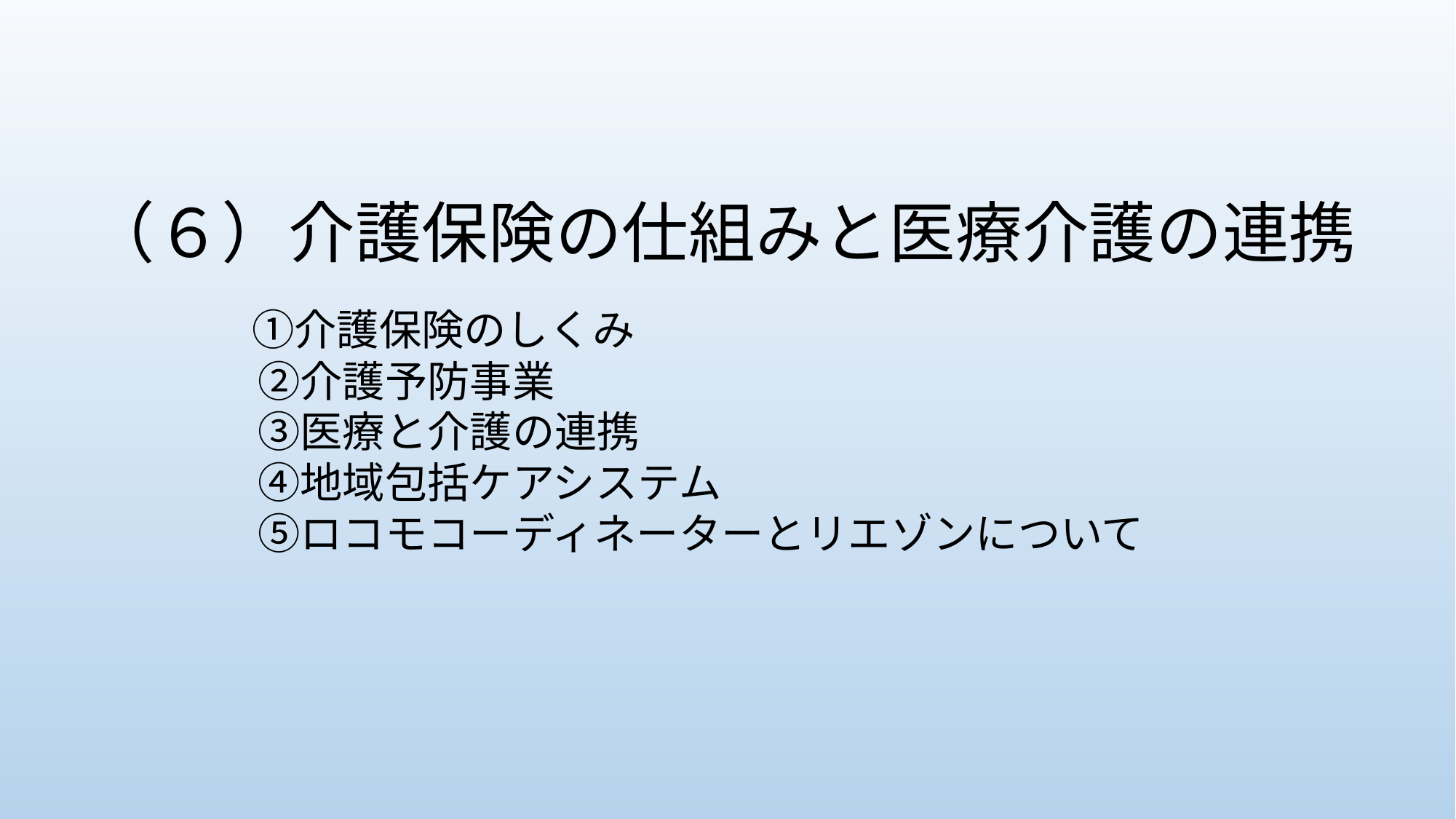

（６）介護保険の仕組みと医療介護の連携

　　　　　　①介護保険のしくみ
　　　　②介護予防事業
　　　　③医療と介護の連携
　　　　④地域包括ケアシステム
　　　　⑤ロコモコーディネーターとリエゾンについて